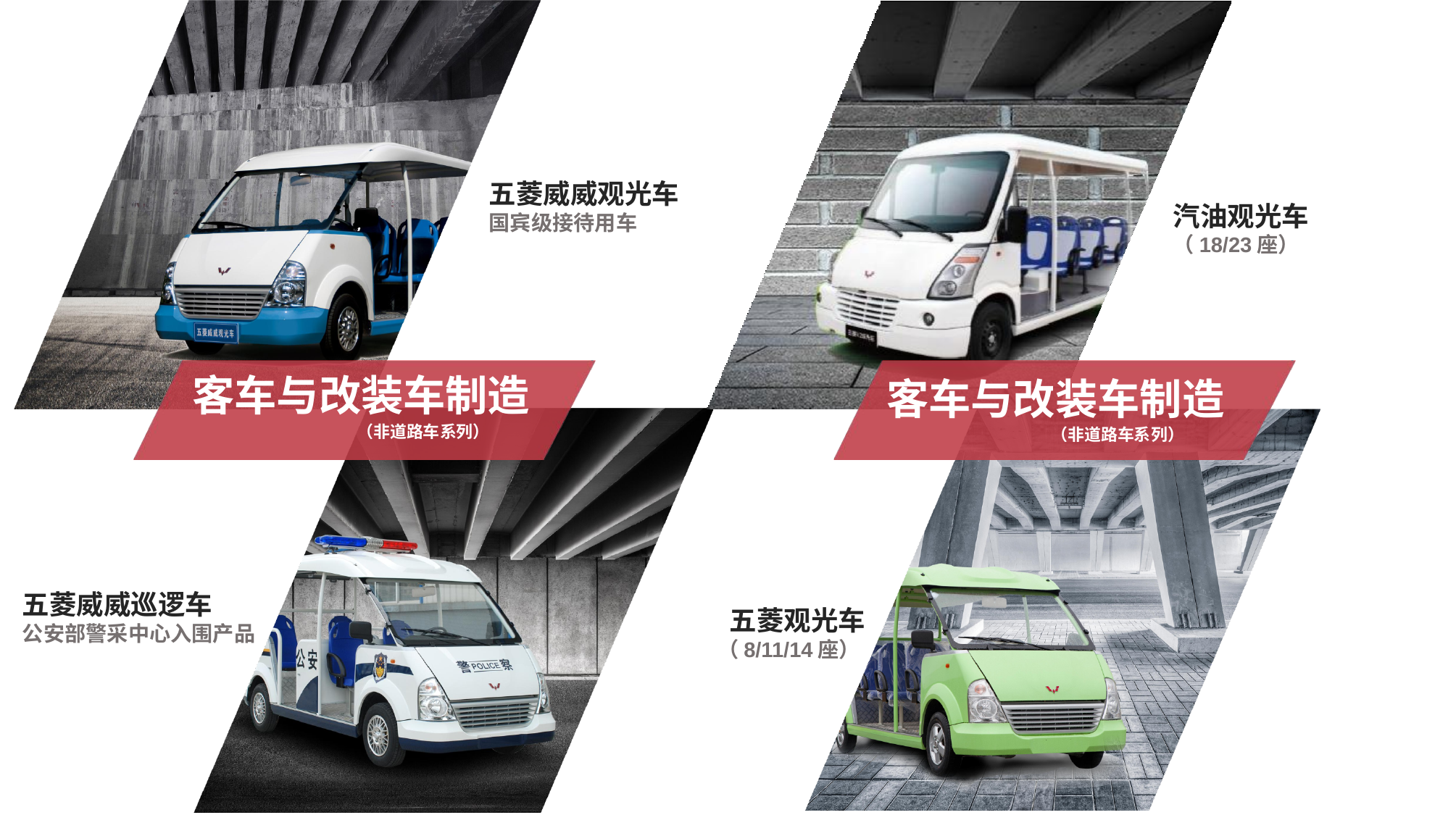

# 五菱威威观光车
国宾级接待用车
汽油观光车
（18/23座）

客车与改装车制造
（非道路车系列）
客车与改装车制造
（非道路车系列）

五菱威威巡逻车
公安部警采中心入围产品
五菱观光车
（8/11/14座）